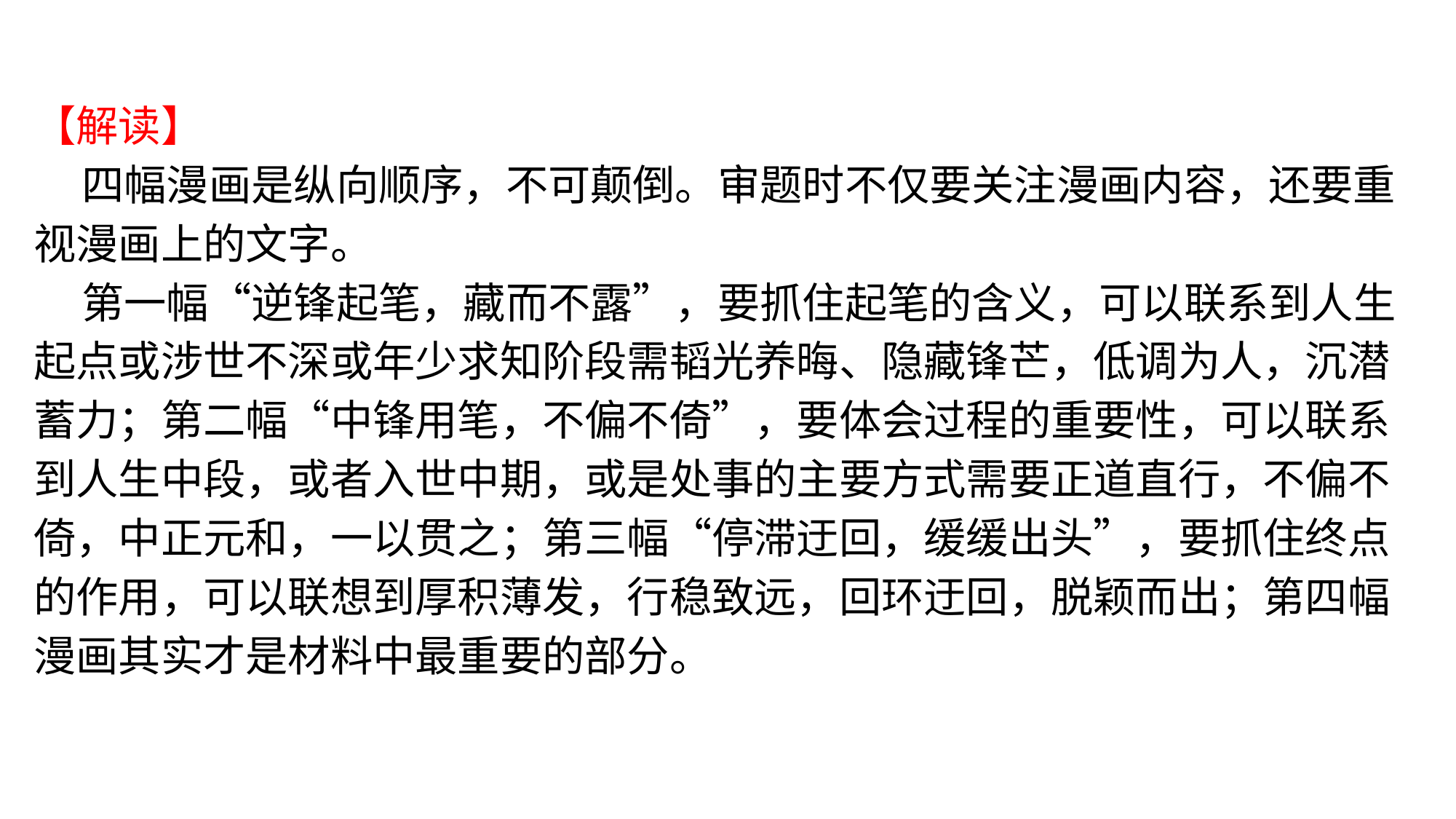

【解读】
    四幅漫画是纵向顺序，不可颠倒。审题时不仅要关注漫画内容，还要重视漫画上的文字。
    第一幅“逆锋起笔，藏而不露”，要抓住起笔的含义，可以联系到人生起点或涉世不深或年少求知阶段需韬光养晦、隐藏锋芒，低调为人，沉潜蓄力；第二幅“中锋用笔，不偏不倚”，要体会过程的重要性，可以联系到人生中段，或者入世中期，或是处事的主要方式需要正道直行，不偏不倚，中正元和，一以贯之；第三幅“停滞迂回，缓缓出头”，要抓住终点的作用，可以联想到厚积薄发，行稳致远，回环迂回，脱颖而出；第四幅漫画其实才是材料中最重要的部分。